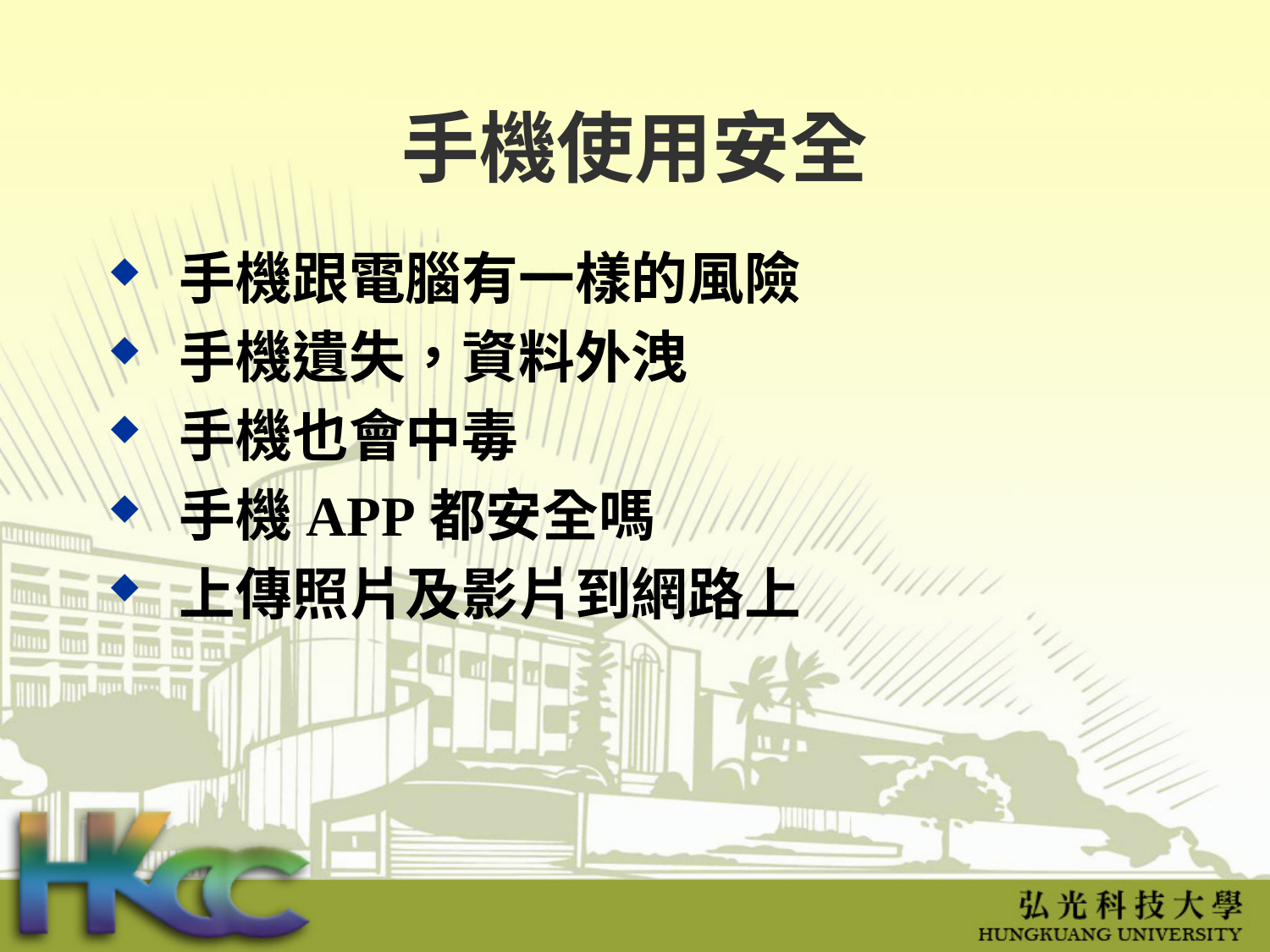

# 手機使用安全
手機跟電腦有一樣的風險
手機遺失，資料外洩
手機也會中毒
手機APP都安全嗎
上傳照片及影片到網路上